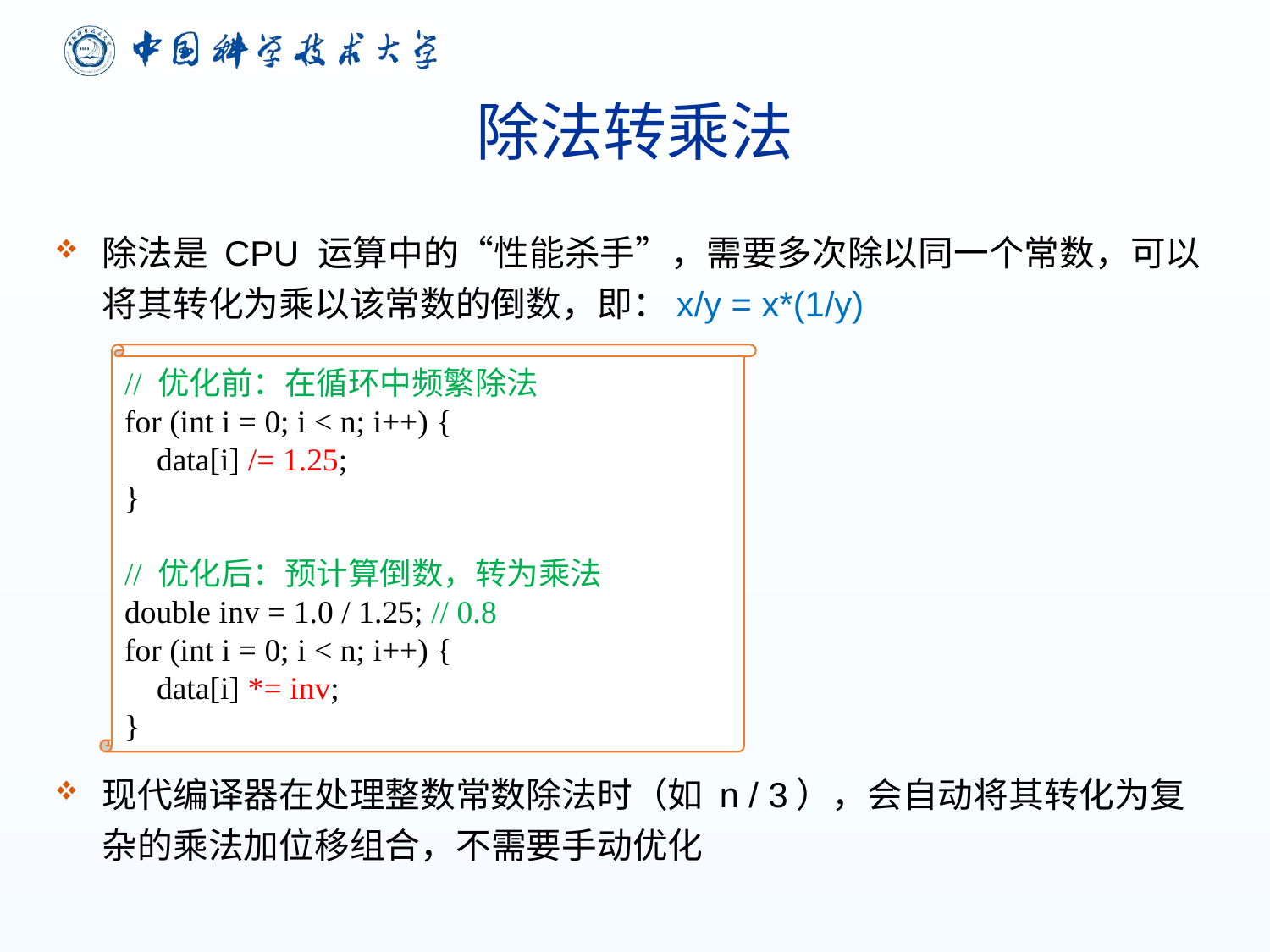

# 除法转乘法
除法是 CPU 运算中的“性能杀手”，需要多次除以同一个常数，可以将其转化为乘以该常数的倒数，即：x/y = x*(1/y)

现代编译器在处理整数常数除法时（如 n / 3），会自动将其转化为复杂的乘法加位移组合，不需要手动优化
// 优化前：在循环中频繁除法
for (int i = 0; i < n; i++) {
    data[i] /= 1.25;
}

// 优化后：预计算倒数，转为乘法
double inv = 1.0 / 1.25; // 0.8
for (int i = 0; i < n; i++) {
    data[i] *= inv;
}